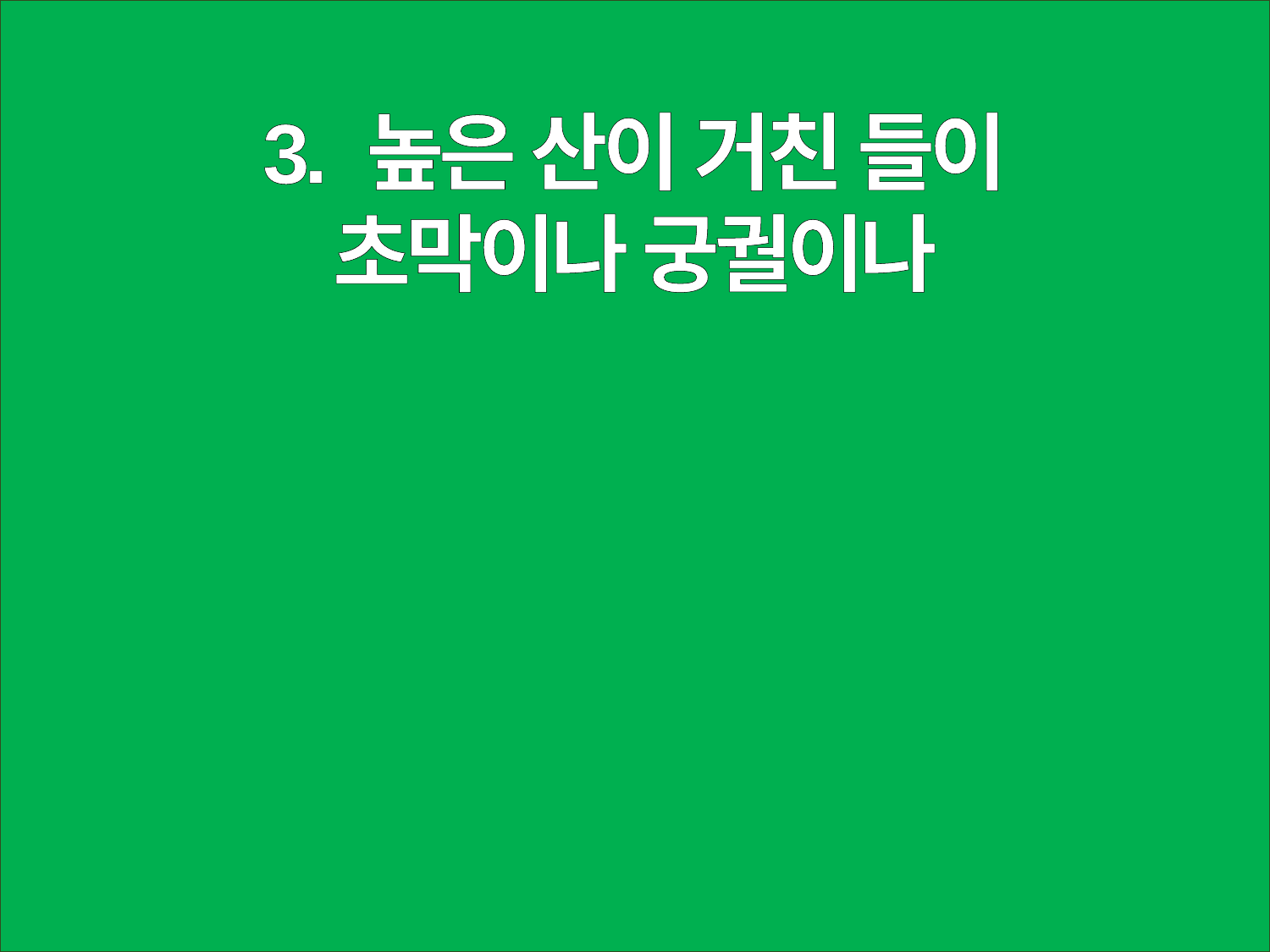

3. 높은 산이 거친 들이
초막이나 궁궐이나